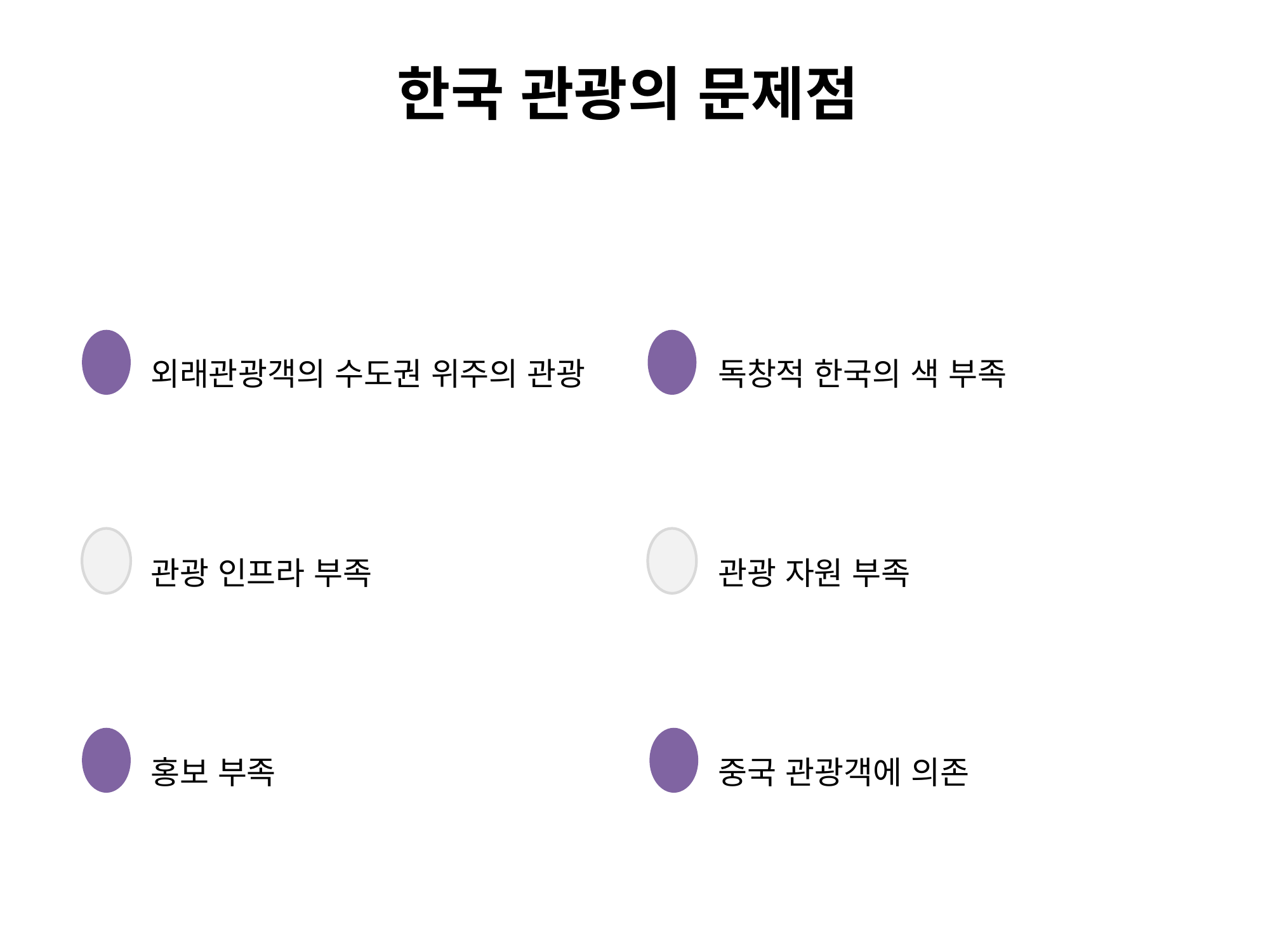

한국 관광의 문제점

독창적 한국의 색 부족
외래관광객의 수도권 위주의 관광

관광 인프라 부족
관광 자원 부족

홍보 부족
중국 관광객에 의존